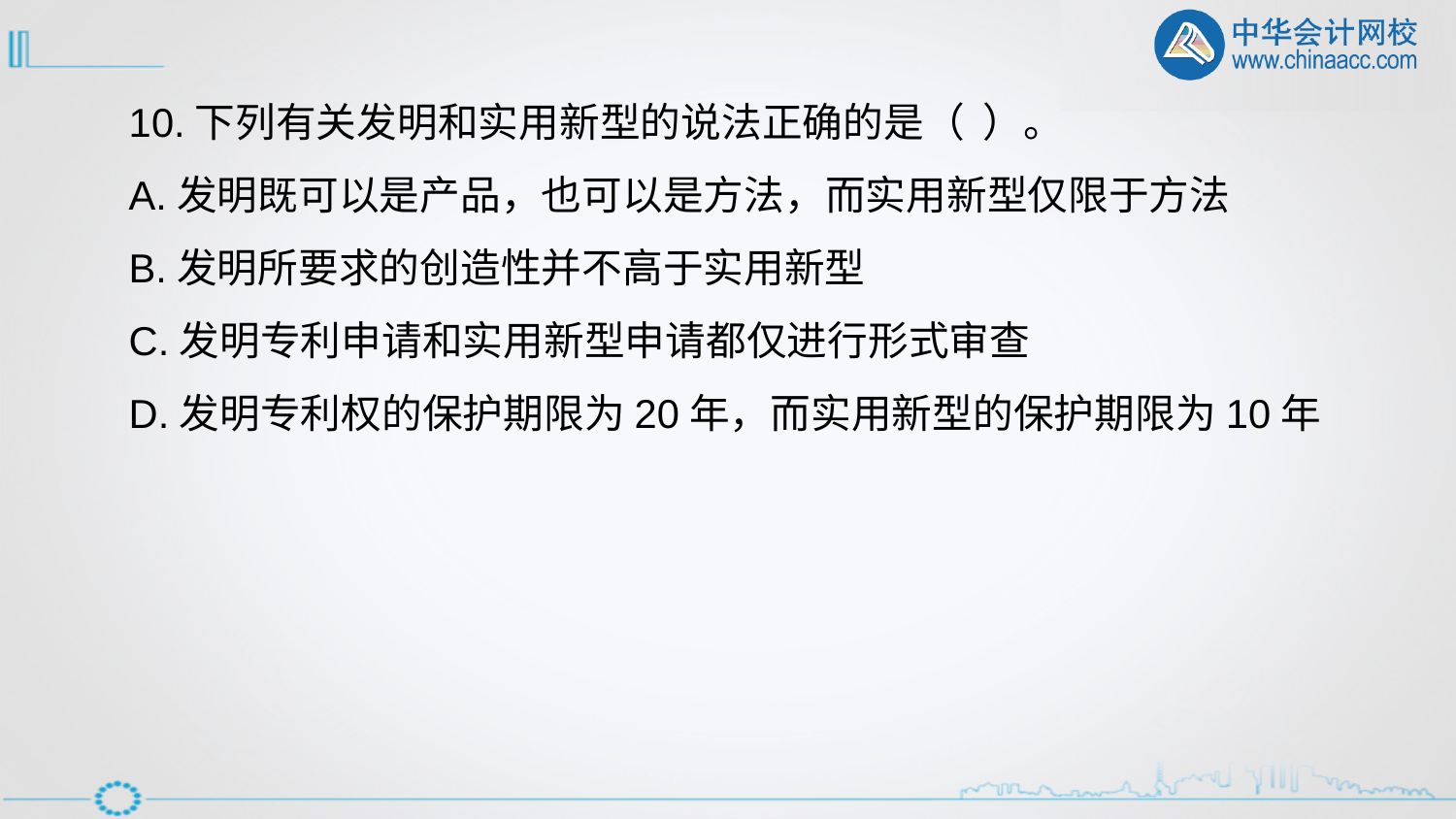

10.下列有关发明和实用新型的说法正确的是（  ）。
A.发明既可以是产品，也可以是方法，而实用新型仅限于方法
B.发明所要求的创造性并不高于实用新型
C.发明专利申请和实用新型申请都仅进行形式审查
D.发明专利权的保护期限为20年，而实用新型的保护期限为10年